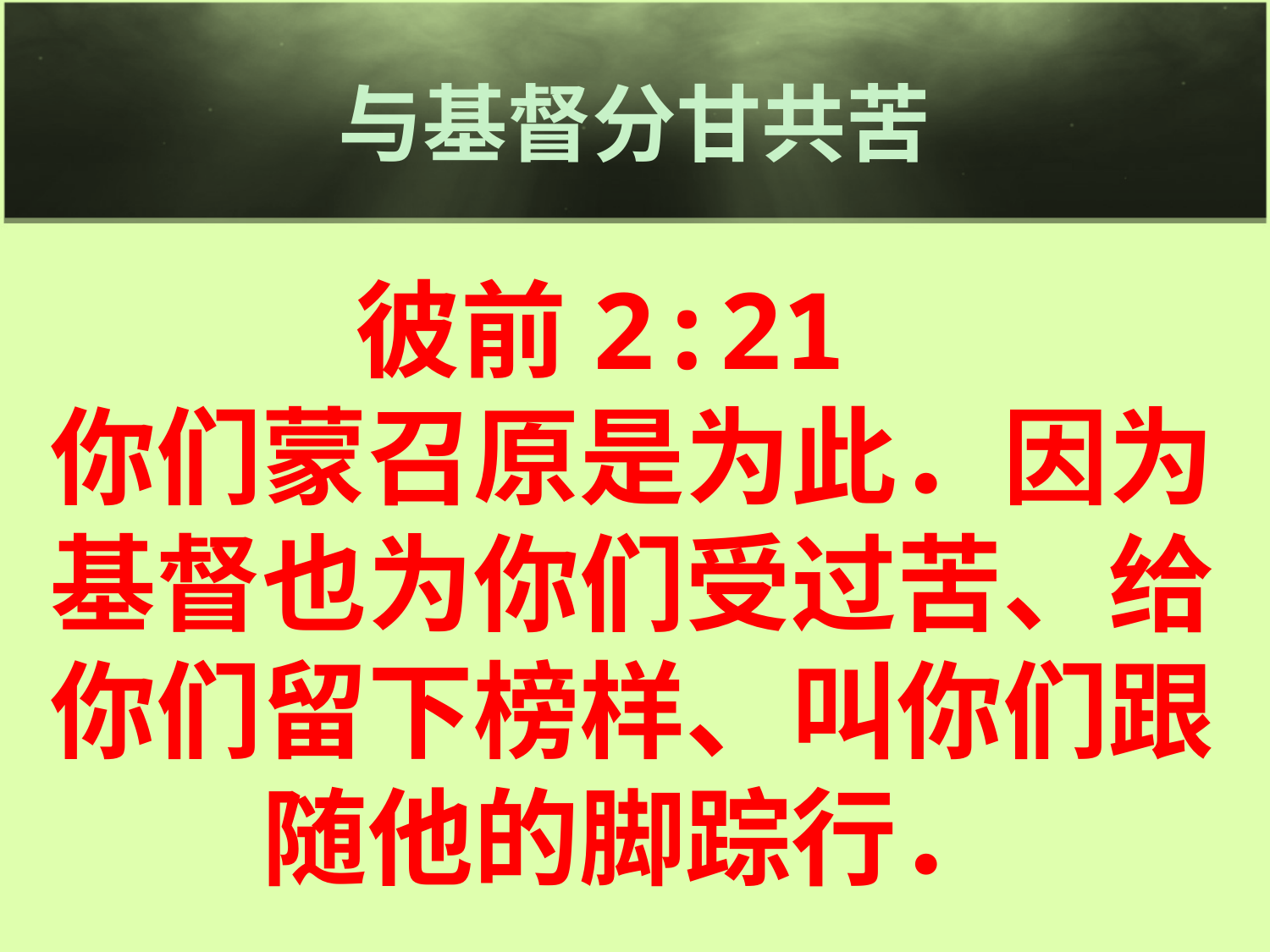

与基督分甘共苦
彼前2:21
你们蒙召原是为此．因为基督也为你们受过苦、给你们留下榜样、叫你们跟随他的脚踪行．